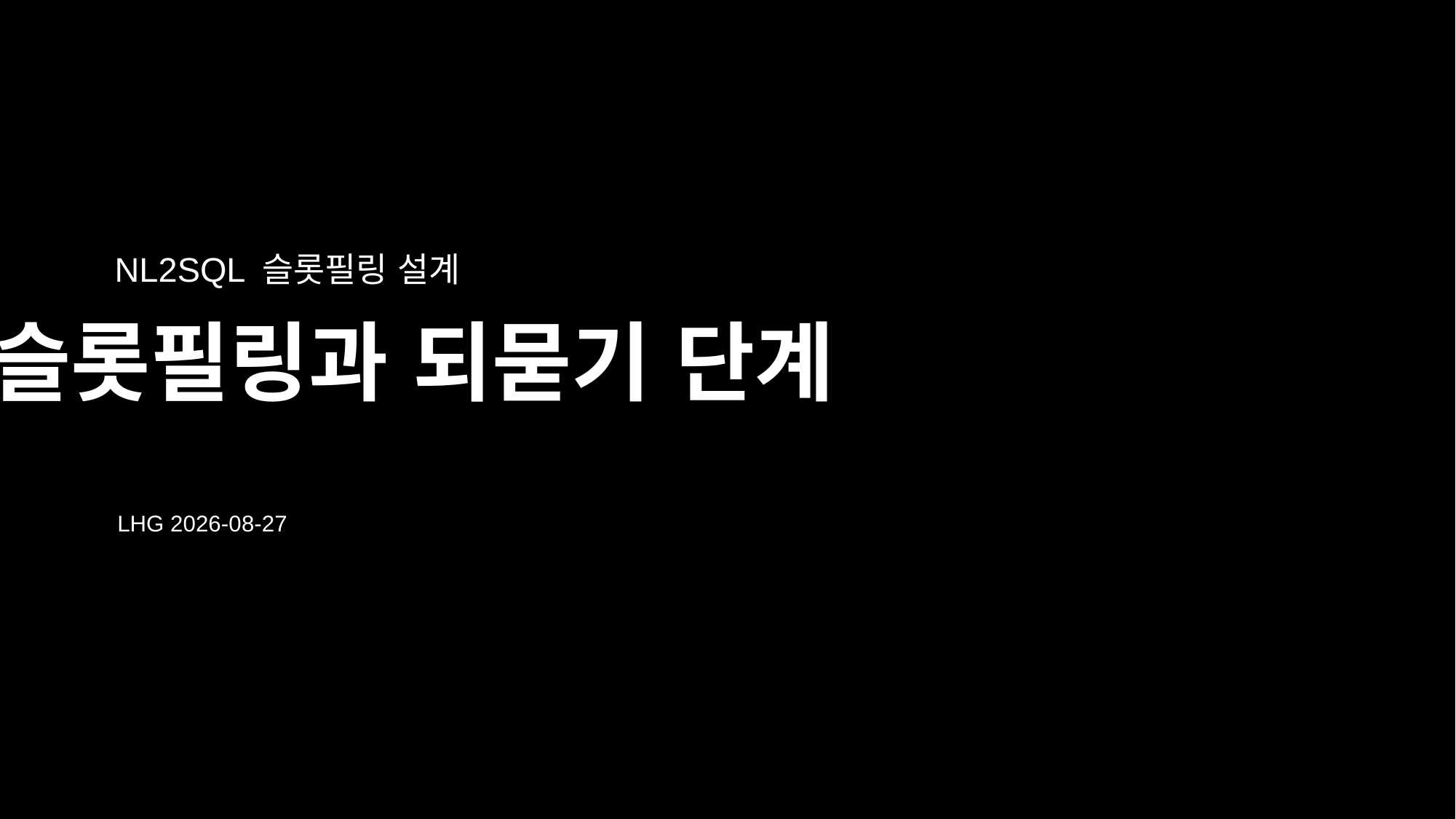

NL2SQL 슬롯필링 설계
슬롯필링과 되묻기 단계
LHG 2026-08-27